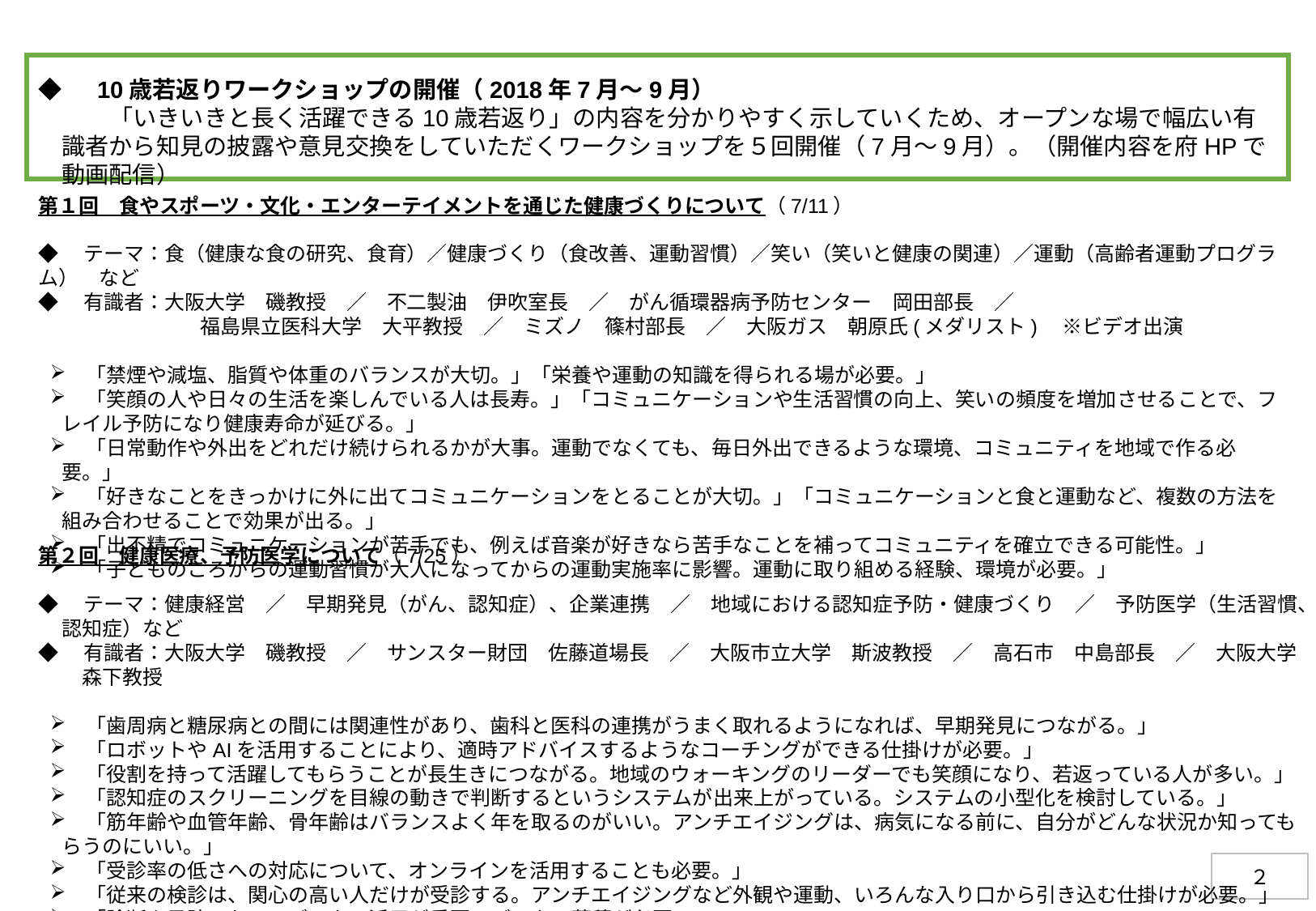

◆　10歳若返りワークショップの開催（2018年7月～9月）
　　　「いきいきと長く活躍できる10歳若返り」の内容を分かりやすく示していくため、オープンな場で幅広い有識者から知見の披露や意見交換をしていただくワークショップを５回開催（7月～9月）。（開催内容を府HPで動画配信）
第１回　食やスポーツ・文化・エンターテイメントを通じた健康づくりについて（7/11）

◆　テーマ：食（健康な食の研究、食育）／健康づくり（食改善、運動習慣）／笑い（笑いと健康の関連）／運動（高齢者運動プログラム）　など
◆　有識者：大阪大学　磯教授　／　不二製油　伊吹室長　／　がん循環器病予防センター　岡田部長　／
　　　　　　　　福島県立医科大学　大平教授　／　ミズノ　篠村部長　／　大阪ガス　朝原氏(メダリスト)　※ビデオ出演

　「禁煙や減塩、脂質や体重のバランスが大切。」「栄養や運動の知識を得られる場が必要。」
　「笑顔の人や日々の生活を楽しんでいる人は長寿。」「コミュニケーションや生活習慣の向上、笑いの頻度を増加させることで、フレイル予防になり健康寿命が延びる。」
　「日常動作や外出をどれだけ続けられるかが大事。運動でなくても、毎日外出できるような環境、コミュニティを地域で作る必要。」
　「好きなことをきっかけに外に出てコミュニケーションをとることが大切。」「コミュニケーションと食と運動など、複数の方法を組み合わせることで効果が出る。」
　「出不精でコミュニケーションが苦手でも、例えば音楽が好きなら苦手なことを補ってコミュニティを確立できる可能性。」
　「子どものころからの運動習慣が大人になってからの運動実施率に影響。運動に取り組める経験、環境が必要。」
第２回　健康医療、予防医学について（7/25）

◆　テーマ：健康経営　／　早期発見（がん、認知症）、企業連携　／　地域における認知症予防・健康づくり　／　予防医学（生活習慣、認知症）など
◆　有識者：大阪大学　磯教授　／　サンスター財団　佐藤道場長　／　大阪市立大学　斯波教授　／　高石市　中島部長　／　大阪大学　森下教授

　「歯周病と糖尿病との間には関連性があり、歯科と医科の連携がうまく取れるようになれば、早期発見につながる。」
　「ロボットやAIを活用することにより、適時アドバイスするようなコーチングができる仕掛けが必要。」
　「役割を持って活躍してもらうことが長生きにつながる。地域のウォーキングのリーダーでも笑顔になり、若返っている人が多い。」
　「認知症のスクリーニングを目線の動きで判断するというシステムが出来上がっている。システムの小型化を検討している。」
　「筋年齢や血管年齢、骨年齢はバランスよく年を取るのがいい。アンチエイジングは、病気になる前に、自分がどんな状況か知ってもらうのにいい。」
　「受診率の低さへの対応について、オンラインを活用することも必要。」
　「従来の検診は、関心の高い人だけが受診する。アンチエイジングなど外観や運動、いろんな入り口から引き込む仕掛けが必要。」
　「診断や予防においてデータの活用が重要。データの蓄積が必要。」
　「辛い取組みは続かない。楽しく続けられる工夫が必要。」「日本人は資格好き、楽しみながら予防に取り組む試みがあるといい。」
２